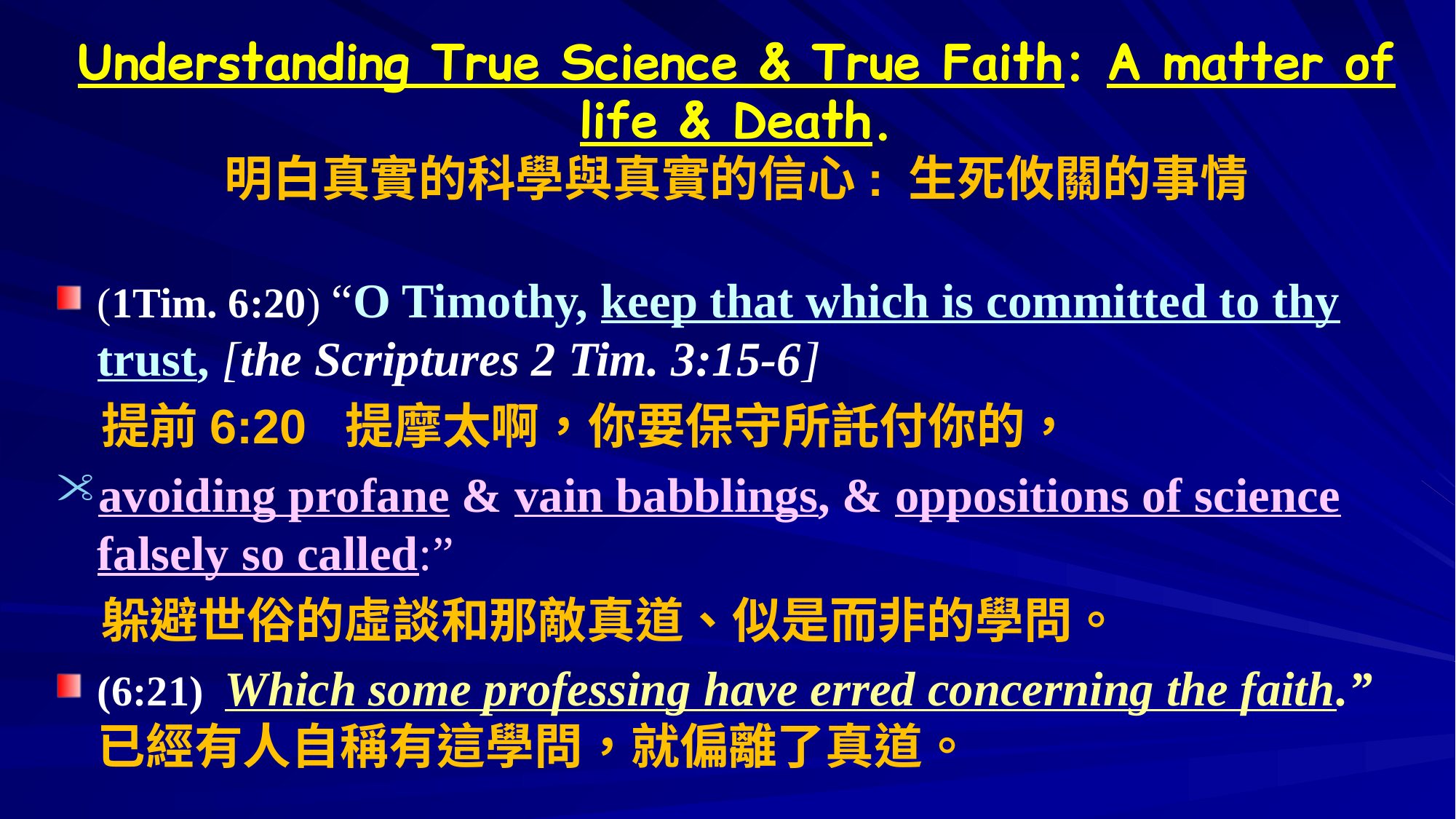

# Understanding True Science & True Faith: A matter of life & Death. 明白真實的科學與真實的信心: 生死攸關的事情
(1Tim. 6:20) “O Timothy, keep that which is committed to thy trust, [the Scriptures 2 Tim. 3:15-6]
   提前6:20  提摩太啊，你要保守所託付你的，
avoiding profane & vain babblings, & oppositions of science falsely so called:”
   躲避世俗的虛談和那敵真道、似是而非的學問。
(6:21)  Which some professing have erred concerning the faith.” 已經有人自稱有這學問，就偏離了真道。